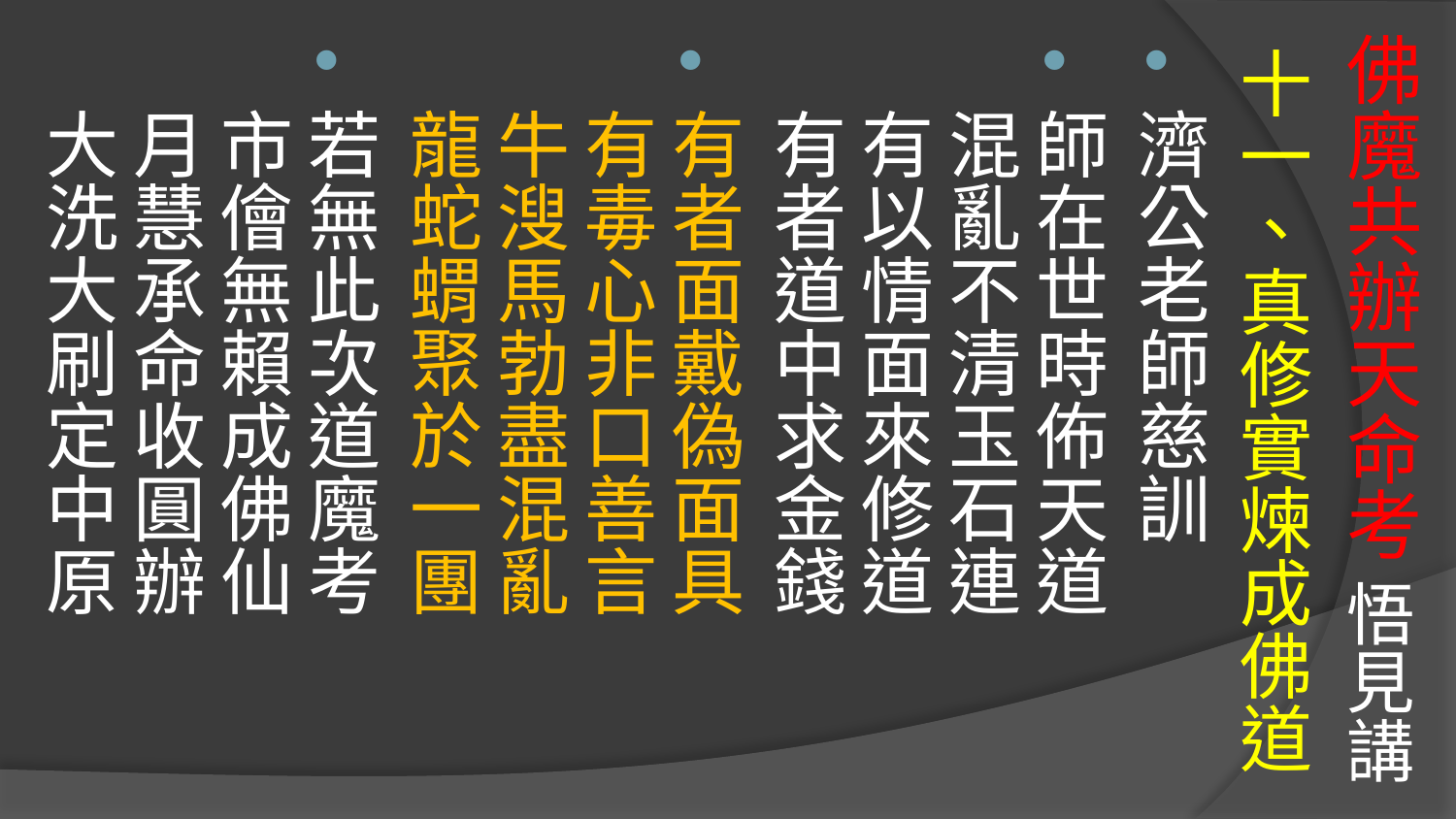

# 佛魔共辦天命考 悟見講
十一、真修實煉成佛道
濟公老師慈訓
師在世時佈天道　
混亂不清玉石連
有以情面來修道　
有者道中求金錢
有者面戴偽面具
有毒心非口善言　
牛溲馬勃盡混亂　
龍蛇蝟聚於一團
若無此次道魔考　
市儈無賴成佛仙　
月慧承命收圓辦
大洗大刷定中原